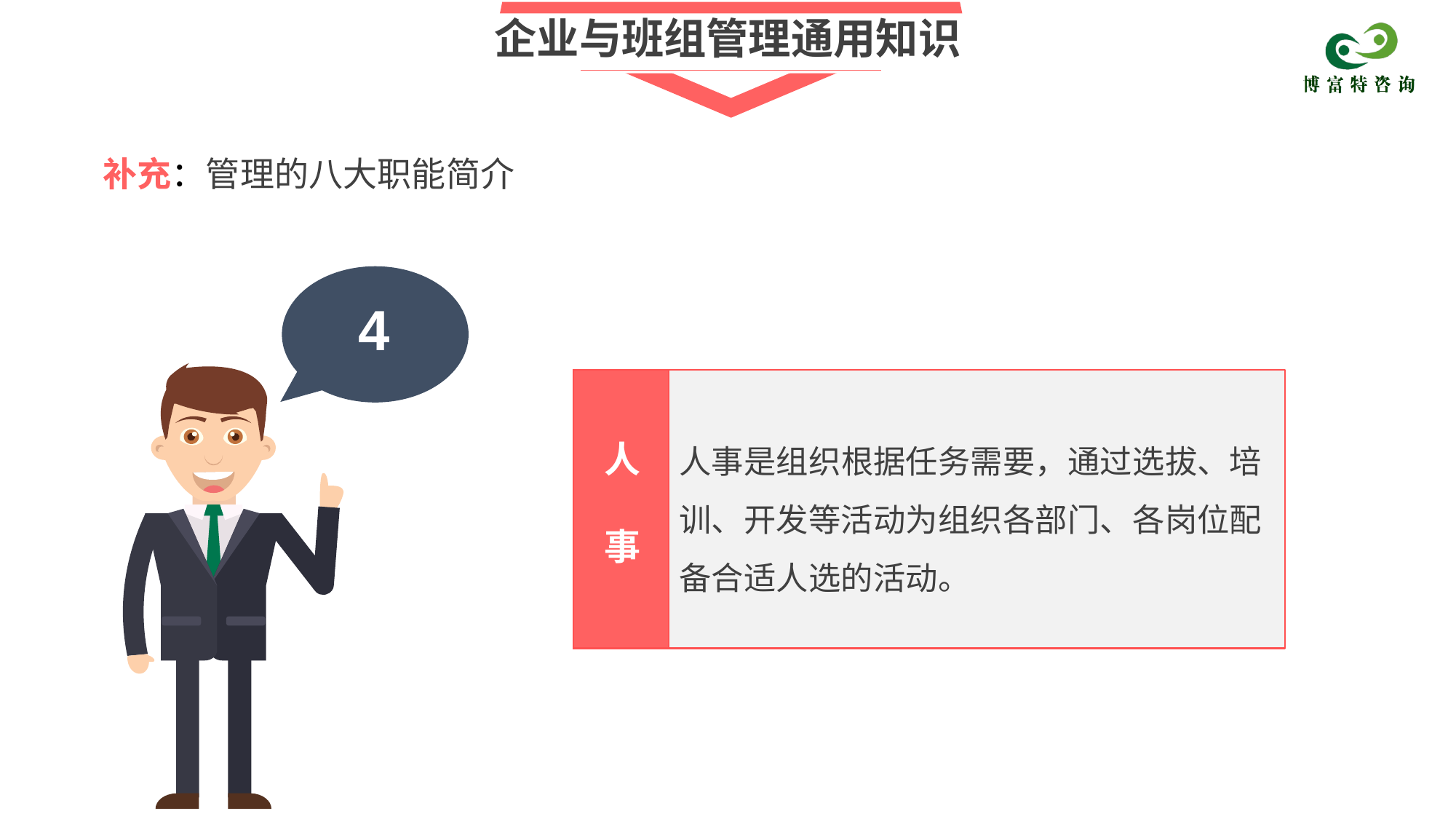

企业与班组管理通用知识
补充：管理的八大职能简介

4

人事是组织根据任务需要，通过选拔、培训、开发等活动为组织各部门、各岗位配备合适人选的活动。
人
 事
.